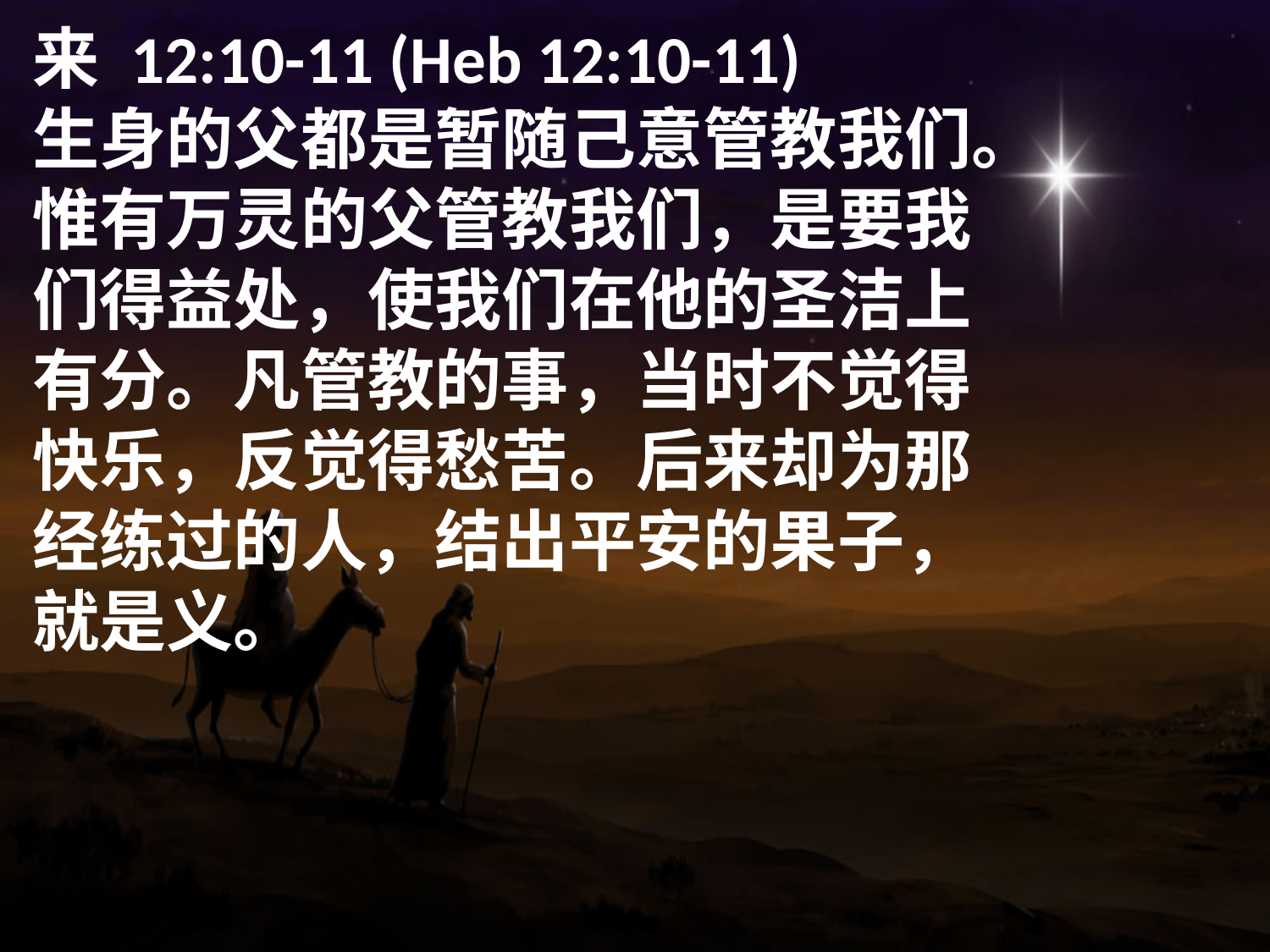

来 12:10-11 (Heb 12:10-11)
生身的父都是暂随己意管教我们。惟有万灵的父管教我们，是要我们得益处，使我们在他的圣洁上有分。凡管教的事，当时不觉得快乐，反觉得愁苦。后来却为那经练过的人，结出平安的果子，就是义。